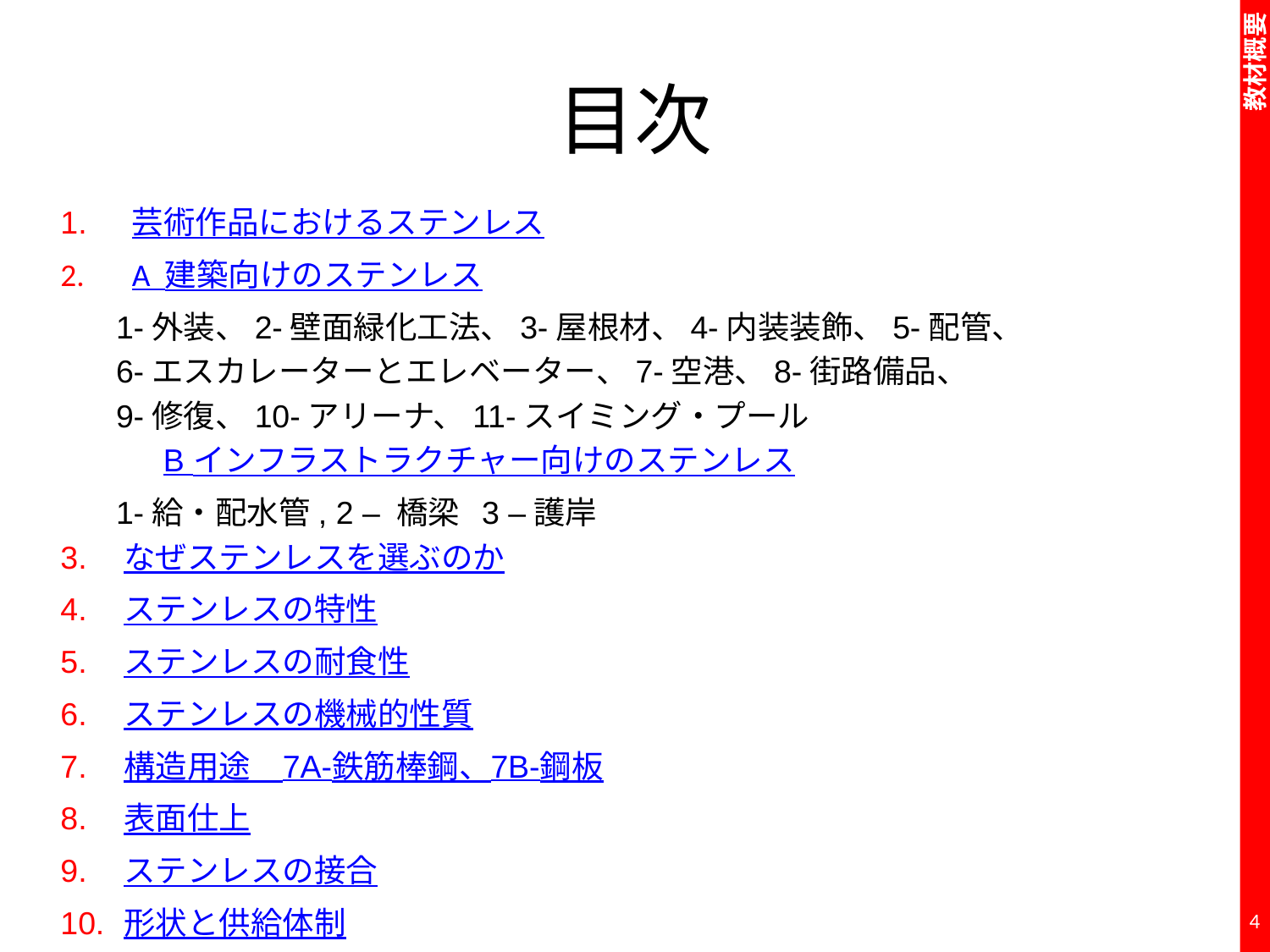

# 目次
芸術作品におけるステンレス
A  建築向けのステンレス
1-外装、2-壁面緑化工法、3-屋根材、4-内装装飾、5-配管、
6-エスカレーターとエレベーター、7-空港、8-街路備品、
9-修復、10-アリーナ、11-スイミング・プール
　　　B インフラストラクチャー向けのステンレス
1-給・配水管, 2 – 橋梁  3 –護岸
なぜステンレスを選ぶのか
ステンレスの特性
ステンレスの耐食性
ステンレスの機械的性質
構造用途　7A-鉄筋棒鋼、7B-鋼板
表面仕上
ステンレスの接合
形状と供給体制
ステンレスのサステナビリティ（持続可能性）
4
4